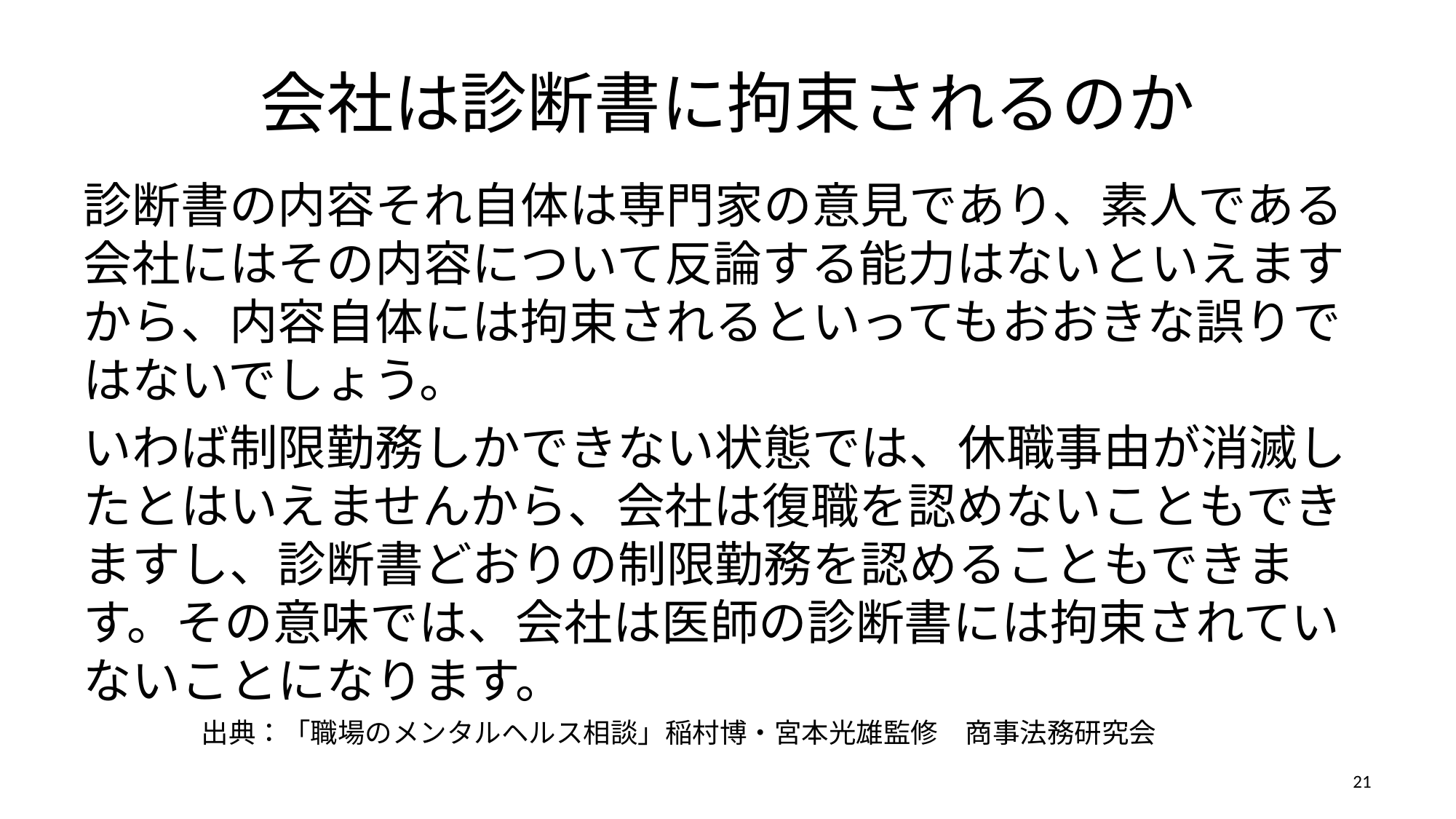

# 会社は診断書に拘束されるのか
診断書の内容それ自体は専門家の意見であり、素人である会社にはその内容について反論する能力はないといえますから、内容自体には拘束されるといってもおおきな誤りではないでしょう。
いわば制限勤務しかできない状態では、休職事由が消滅したとはいえませんから、会社は復職を認めないこともできますし、診断書どおりの制限勤務を認めることもできます。その意味では、会社は医師の診断書には拘束されていないことになります。
出典：「職場のメンタルヘルス相談」稲村博・宮本光雄監修　商事法務研究会
21